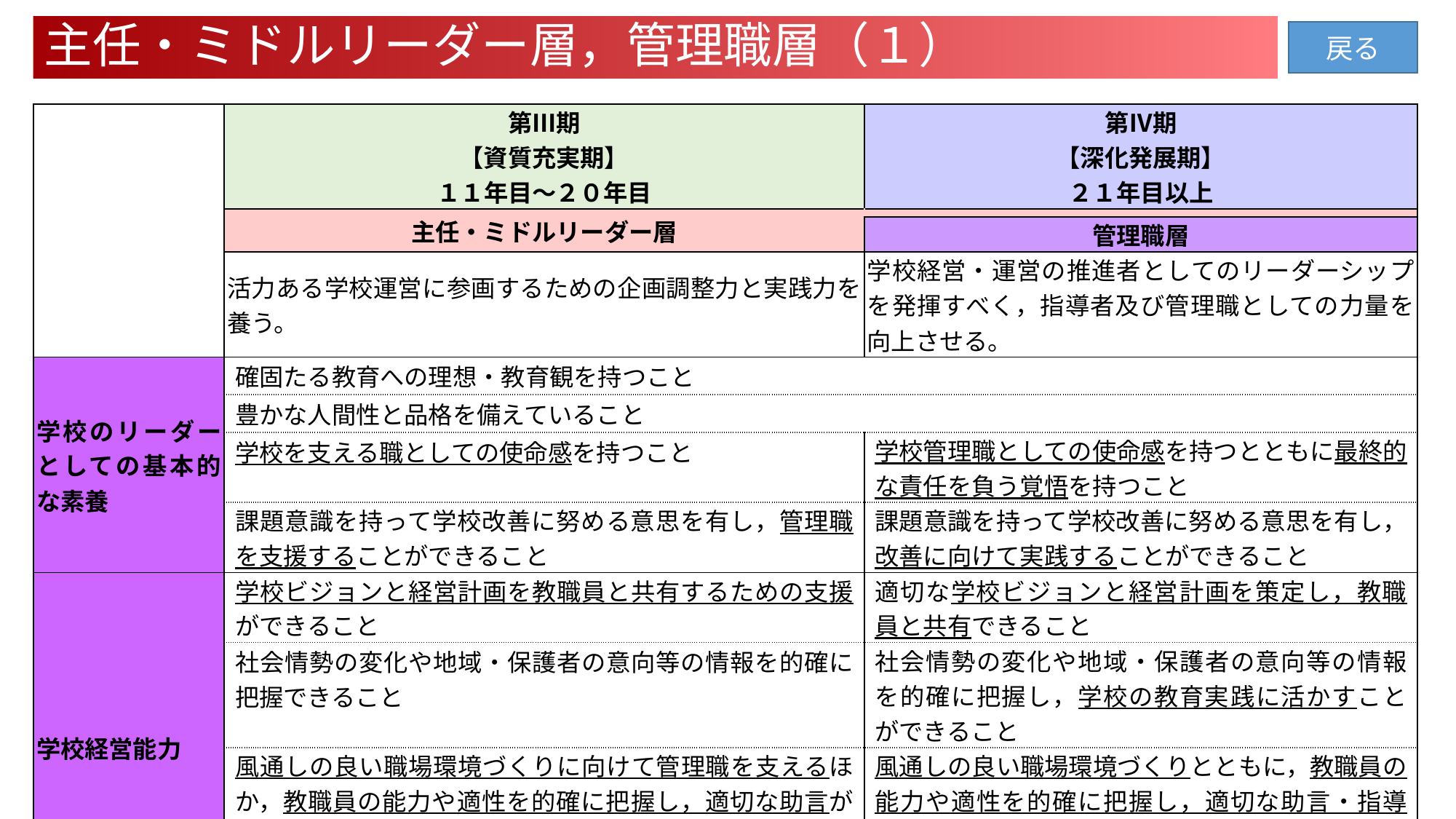

主任・ミドルリーダー層，管理職層（１）
戻る
|  | 第Ⅲ期 【資質充実期】 １１年目～２０年目 | 第Ⅳ期 【深化発展期】 ２１年目以上 |
| --- | --- | --- |
|  | 主任・ミドルリーダー層 |  |
|  |  | 管理職層 |
|  | 活力ある学校運営に参画するための企画調整力と実践力を養う。 | 学校経営・運営の推進者としてのリーダーシップを発揮すべく，指導者及び管理職としての力量を向上させる。 |
| 学校のリーダーとしての基本的な素養 | 確固たる教育への理想・教育観を持つこと |  |
|  | 豊かな人間性と品格を備えていること |  |
|  | 学校を支える職としての使命感を持つこと | 学校管理職としての使命感を持つとともに最終的な責任を負う覚悟を持つこと |
|  | 課題意識を持って学校改善に努める意思を有し，管理職を支援することができること | 課題意識を持って学校改善に努める意思を有し，改善に向けて実践することができること |
| 学校経営能力 | 学校ビジョンと経営計画を教職員と共有するための支援ができること | 適切な学校ビジョンと経営計画を策定し，教職員と共有できること |
|  | 社会情勢の変化や地域・保護者の意向等の情報を的確に把握できること | 社会情勢の変化や地域・保護者の意向等の情報を的確に把握し，学校の教育実践に活かすことができること |
|  | 風通しの良い職場環境づくりに向けて管理職を支えるほか，教職員の能力や適性を的確に把握し，適切な助言ができること | 風通しの良い職場環境づくりとともに，教職員の能力や適性を的確に把握し，適切な助言・指導ができること |
|  | 教職員の能力や適性に応じて学校を適切に組織化し，運用する視点を持つこと | 教職員の能力や適性に応じて学校を適切に組織化し，運用できること |